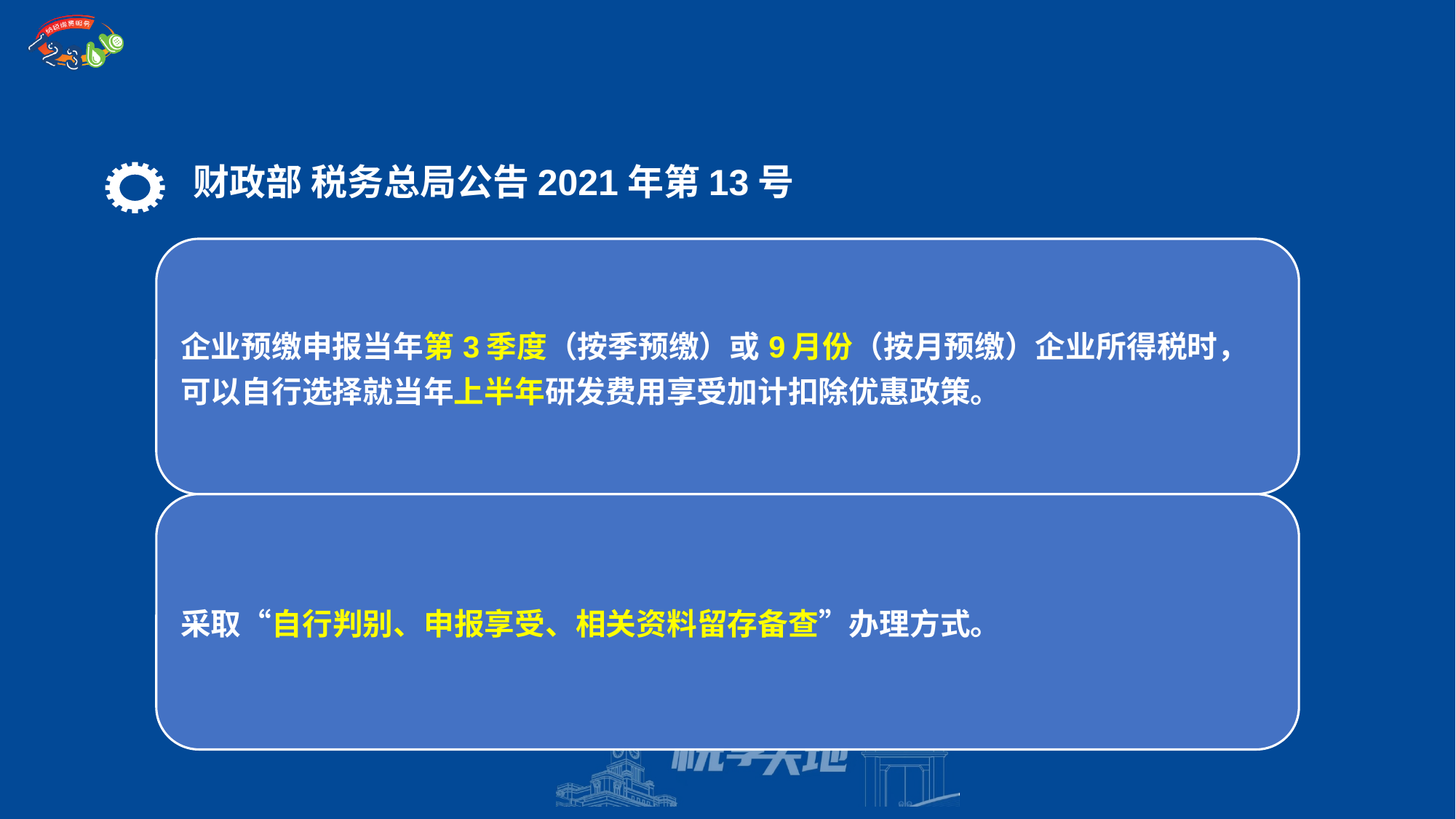

财政部 税务总局公告2021年第13号

企业预缴申报当年第3季度（按季预缴）或9月份（按月预缴）企业所得税时，可以自行选择就当年上半年研发费用享受加计扣除优惠政策。
采取“自行判别、申报享受、相关资料留存备查”办理方式。